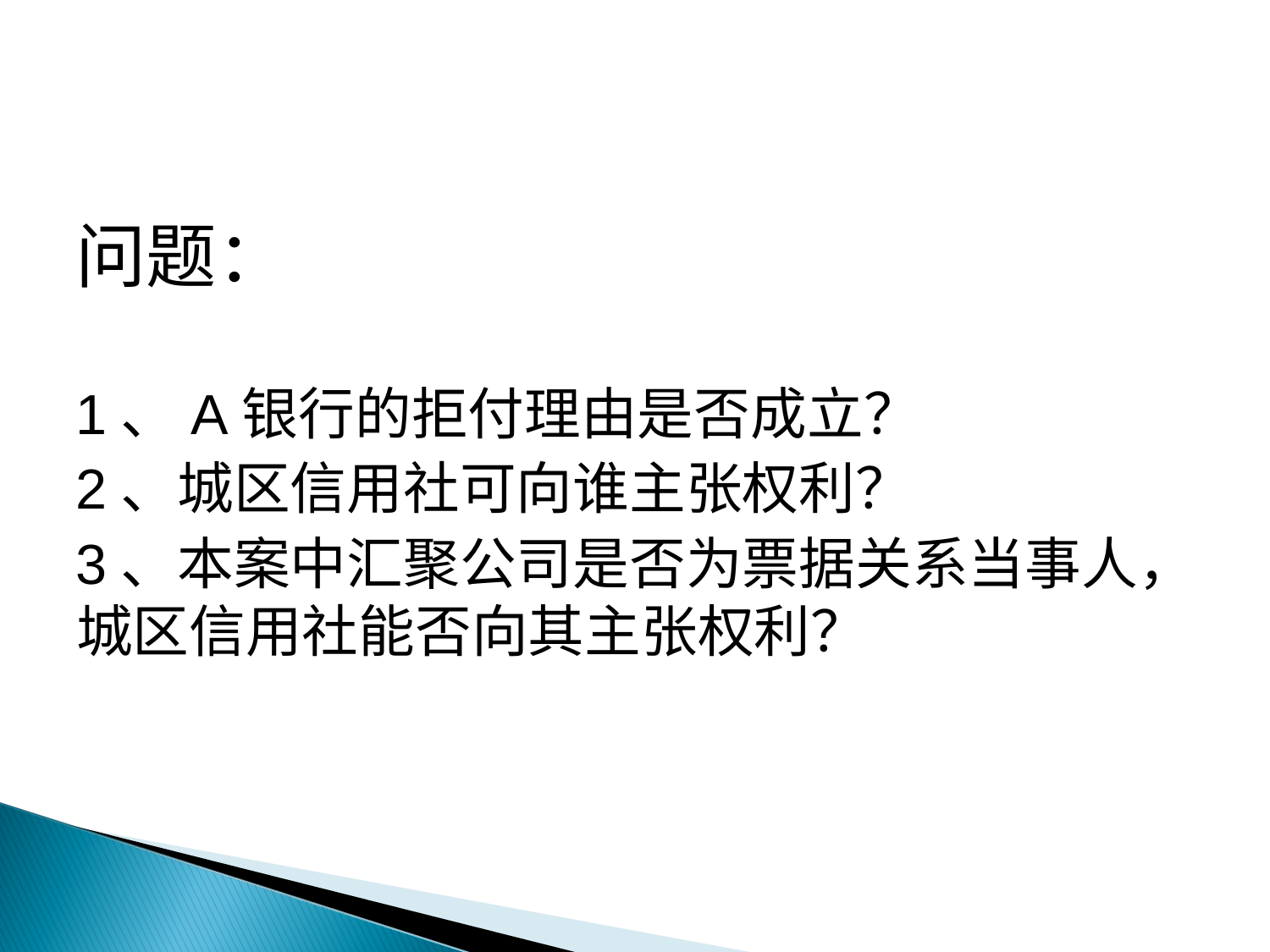

问题：

1、A银行的拒付理由是否成立？
2、城区信用社可向谁主张权利？
3、本案中汇聚公司是否为票据关系当事人，城区信用社能否向其主张权利？